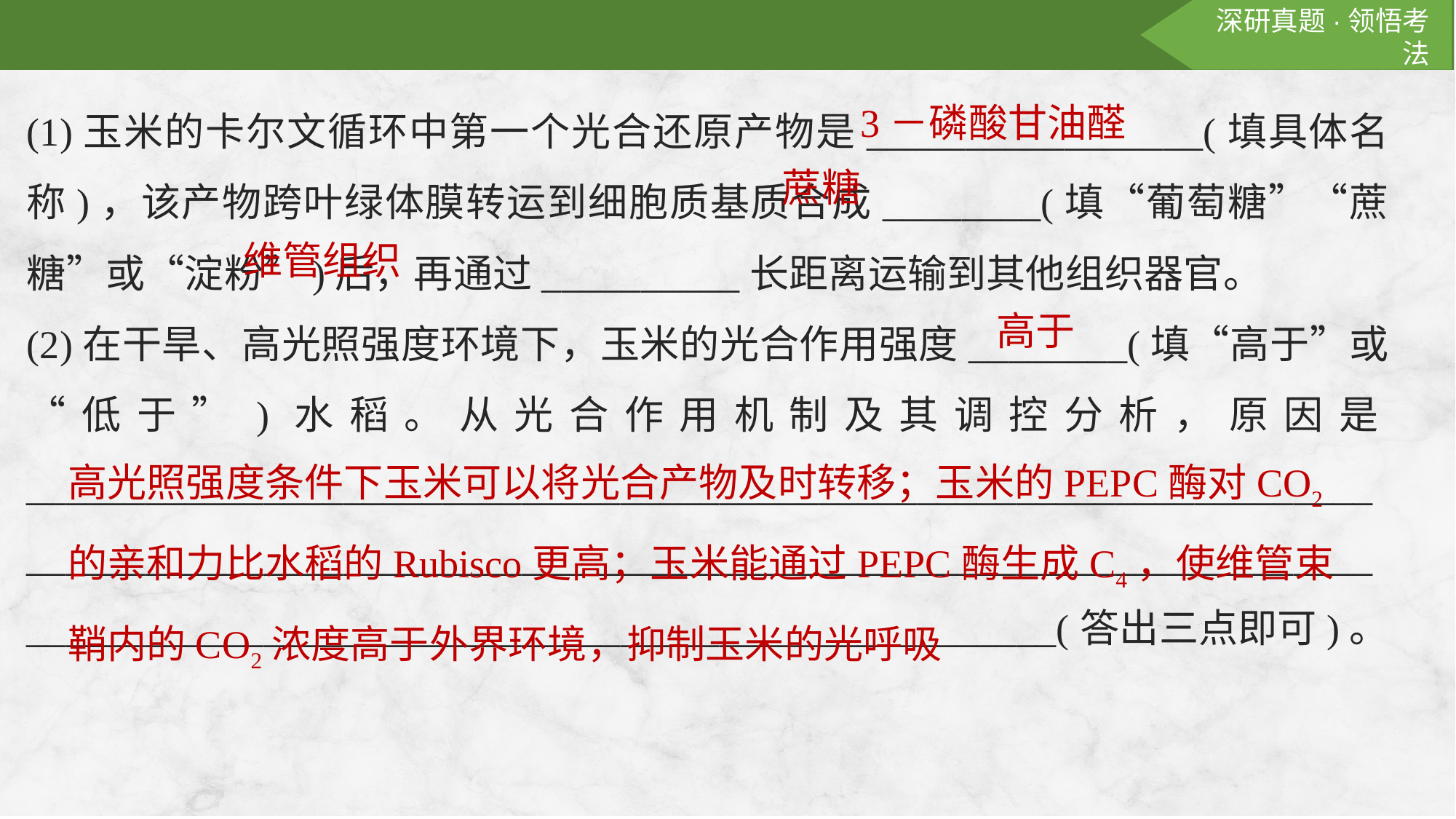

(1)玉米的卡尔文循环中第一个光合还原产物是_________________(填具体名称)，该产物跨叶绿体膜转运到细胞质基质合成________(填“葡萄糖”“蔗糖”或“淀粉”)后，再通过__________长距离运输到其他组织器官。
(2)在干旱、高光照强度环境下，玉米的光合作用强度________(填“高于”或“低于”)水稻。从光合作用机制及其调控分析，原因是____________________________________________________________________
____________________________________________________________________
____________________________________________________(答出三点即可)。
3－磷酸甘油醛
蔗糖
维管组织
高于
高光照强度条件下玉米可以将光合产物及时转移；玉米的PEPC酶对CO2的亲和力比水稻的Rubisco更高；玉米能通过PEPC酶生成C4，使维管束鞘内的CO2浓度高于外界环境，抑制玉米的光呼吸